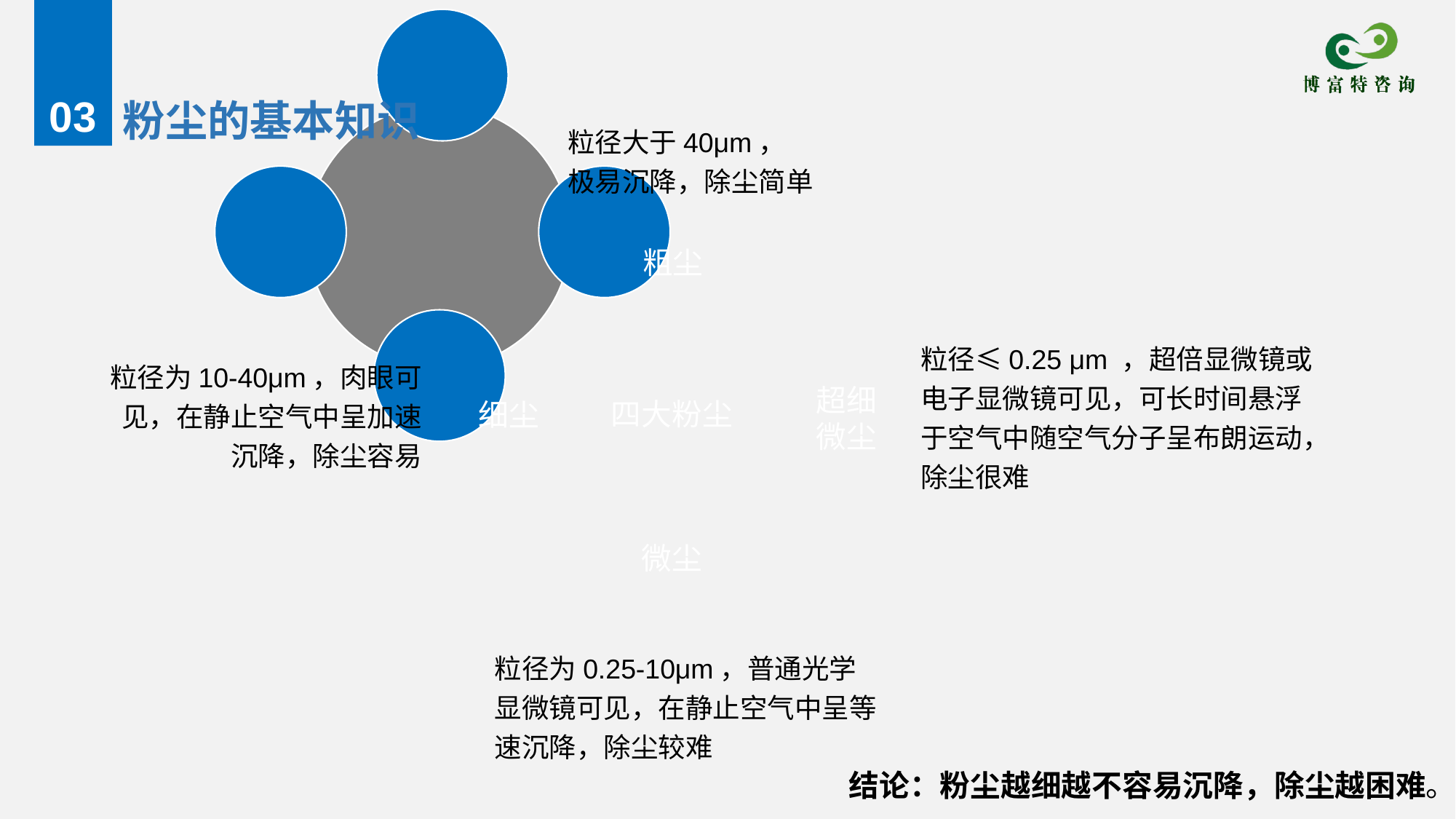

03
粉尘的基本知识
粒径大于40μm，
极易沉降，除尘简单

粗尘
粒径≤0.25 μm ，超倍显微镜或电子显微镜可见，可长时间悬浮于空气中随空气分子呈布朗运动，除尘很难
粒径为10-40μm，肉眼可见，在静止空气中呈加速沉降，除尘容易
超细
微尘
四大粉尘
细尘
微尘
粒径为0.25-10μm，普通光学显微镜可见，在静止空气中呈等速沉降，除尘较难
结论：粉尘越细越不容易沉降，除尘越困难。